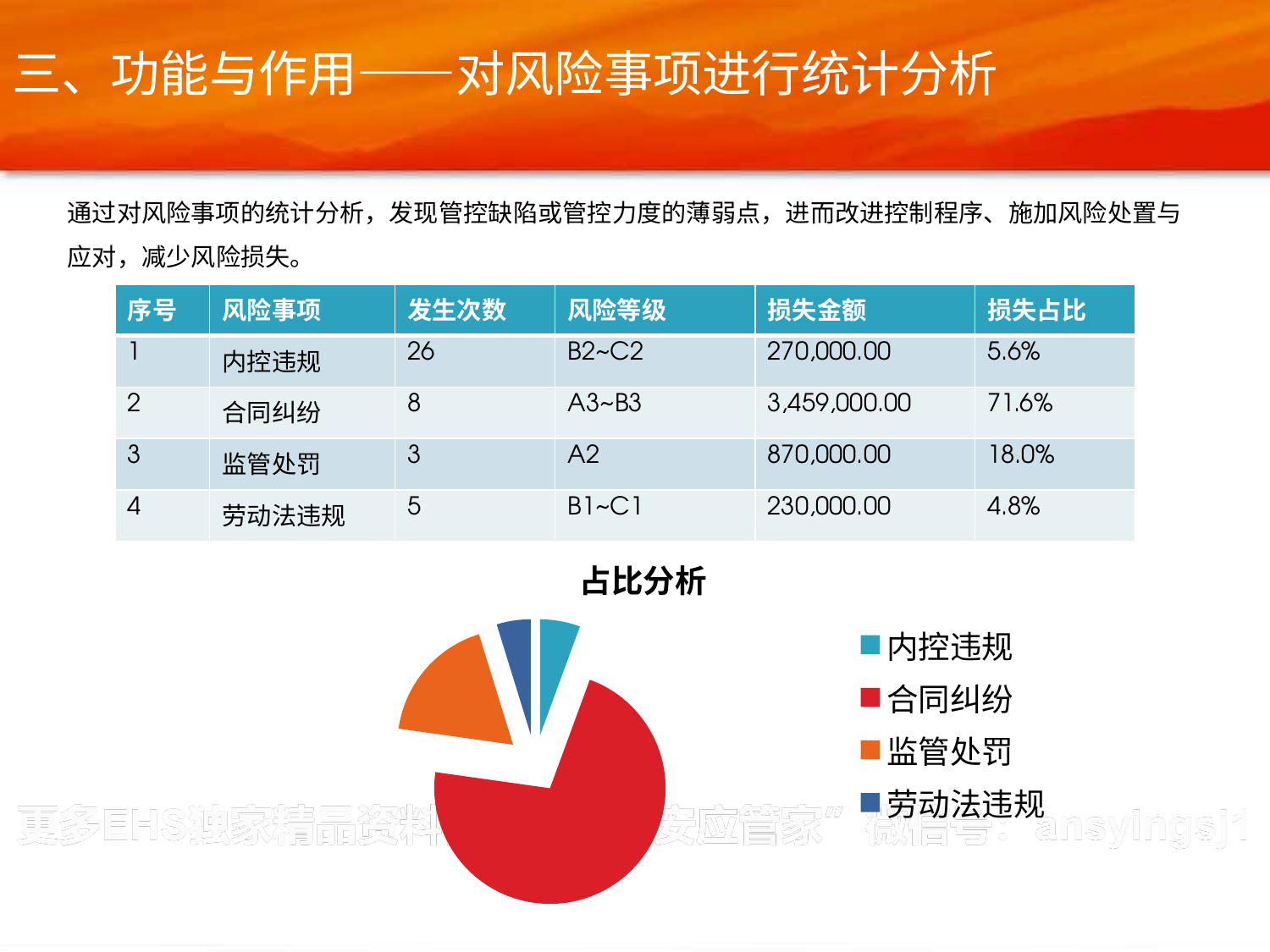

三、功能与作用——对风险事项进行统计分析
通过对风险事项的统计分析，发现管控缺陷或管控力度的薄弱点，进而改进控制程序、施加风险处置与应对，减少风险损失。
| 序号 | 风险事项 | 发生次数 | 风险等级 | 损失金额 | 损失占比 |
| --- | --- | --- | --- | --- | --- |
| 1 | 内控违规 | 26 | B2~C2 | 270,000.00 | 5.6% |
| 2 | 合同纠纷 | 8 | A3~B3 | 3,459,000.00 | 71.6% |
| 3 | 监管处罚 | 3 | A2 | 870,000.00 | 18.0% |
| 4 | 劳动法违规 | 5 | B1~C1 | 230,000.00 | 4.8% |

### Chart: 占比分析

| Category | 占比分析 |
|---|---|
| 内控违规 | 270000.0 |
| 合同纠纷 | 3459000.0 |
| 监管处罚 | 870000.0 |
| 劳动法违规 | 230000.0 |